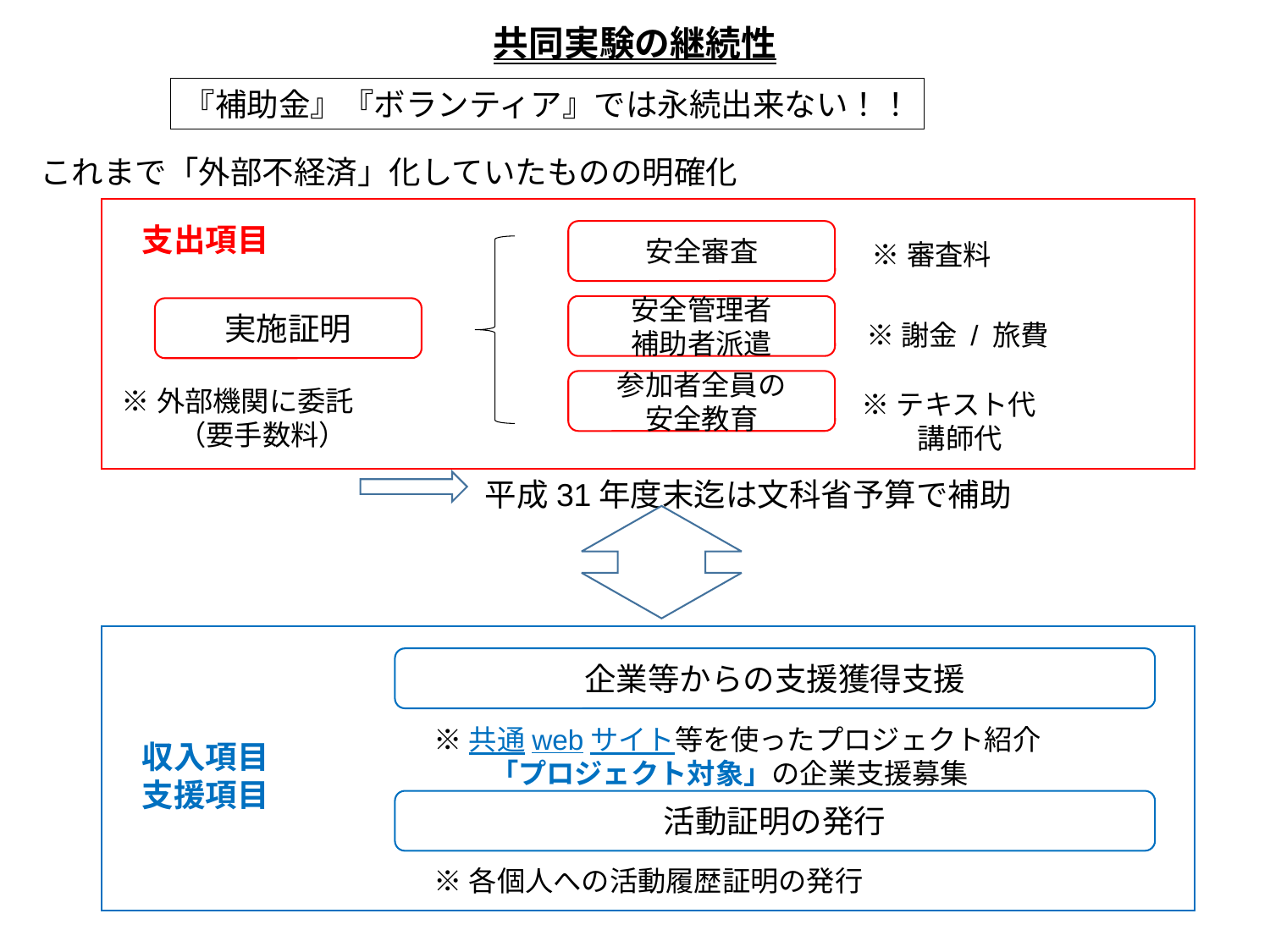

共同実験の継続性
『補助金』『ボランティア』では永続出来ない！！
これまで「外部不経済」化していたものの明確化

支出項目
安全審査
※審査料

安全管理者
補助者派遣
実施証明
※謝金 / 旅費
参加者全員の
安全教育
※外部機関に委託
　　（要手数料）
※テキスト代
　　講師代
平成31年度末迄は文科省予算で補助

企業等からの支援獲得支援
※共通webサイト等を使ったプロジェクト紹介
　　「プロジェクト対象」の企業支援募集
収入項目
支援項目
活動証明の発行
※各個人への活動履歴証明の発行